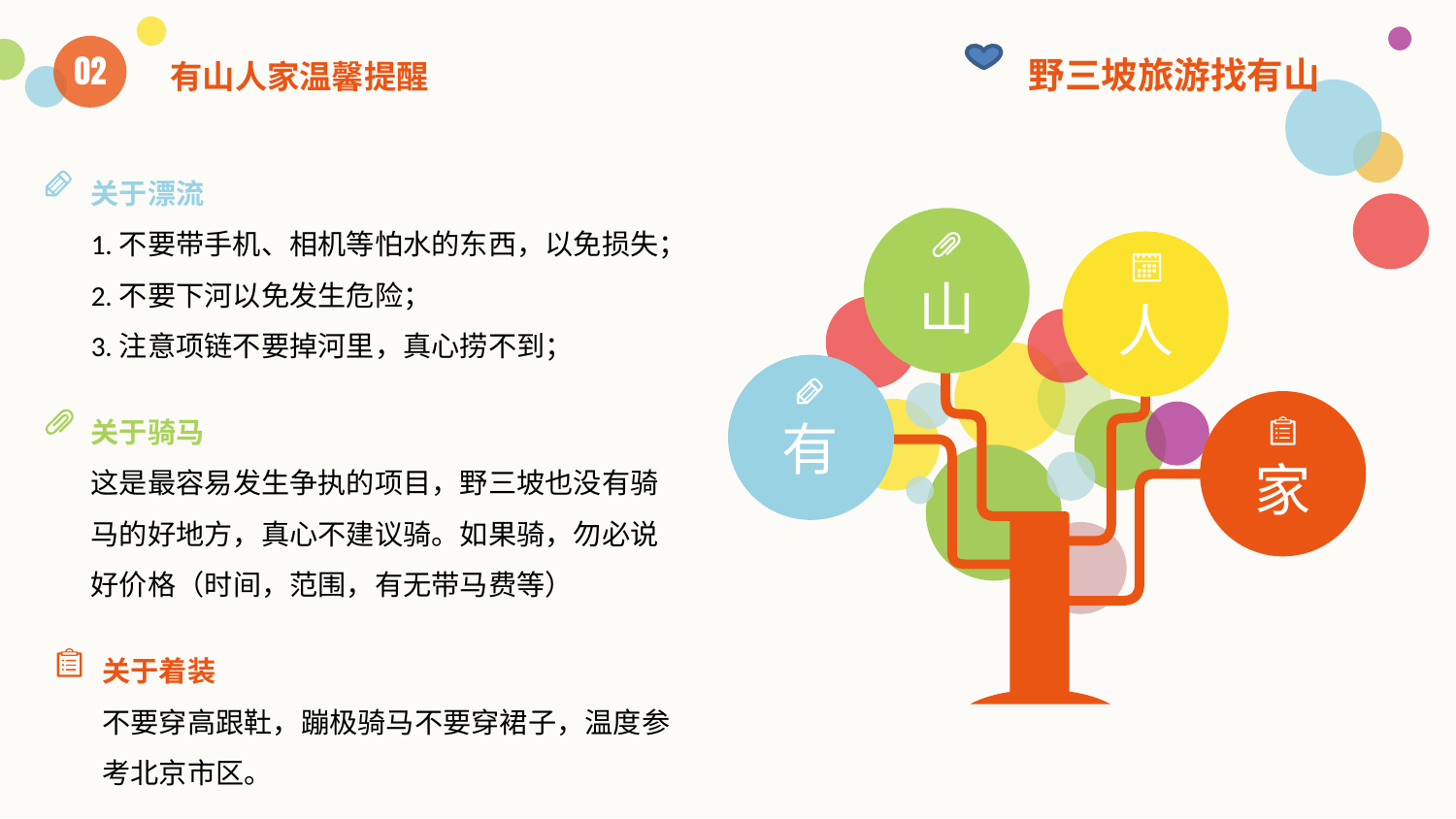

野三坡旅游找有山
02
有山人家温馨提醒

关于漂流
1.不要带手机、相机等怕水的东西，以免损失；
2.不要下河以免发生危险；
3.注意项链不要掉河里，真心捞不到；

山
人

关于骑马
这是最容易发生争执的项目，野三坡也没有骑马的好地方，真心不建议骑。如果骑，勿必说好价格（时间，范围，有无带马费等）

有

家

关于着装
不要穿高跟靯，蹦极骑马不要穿裙子，温度参考北京市区。